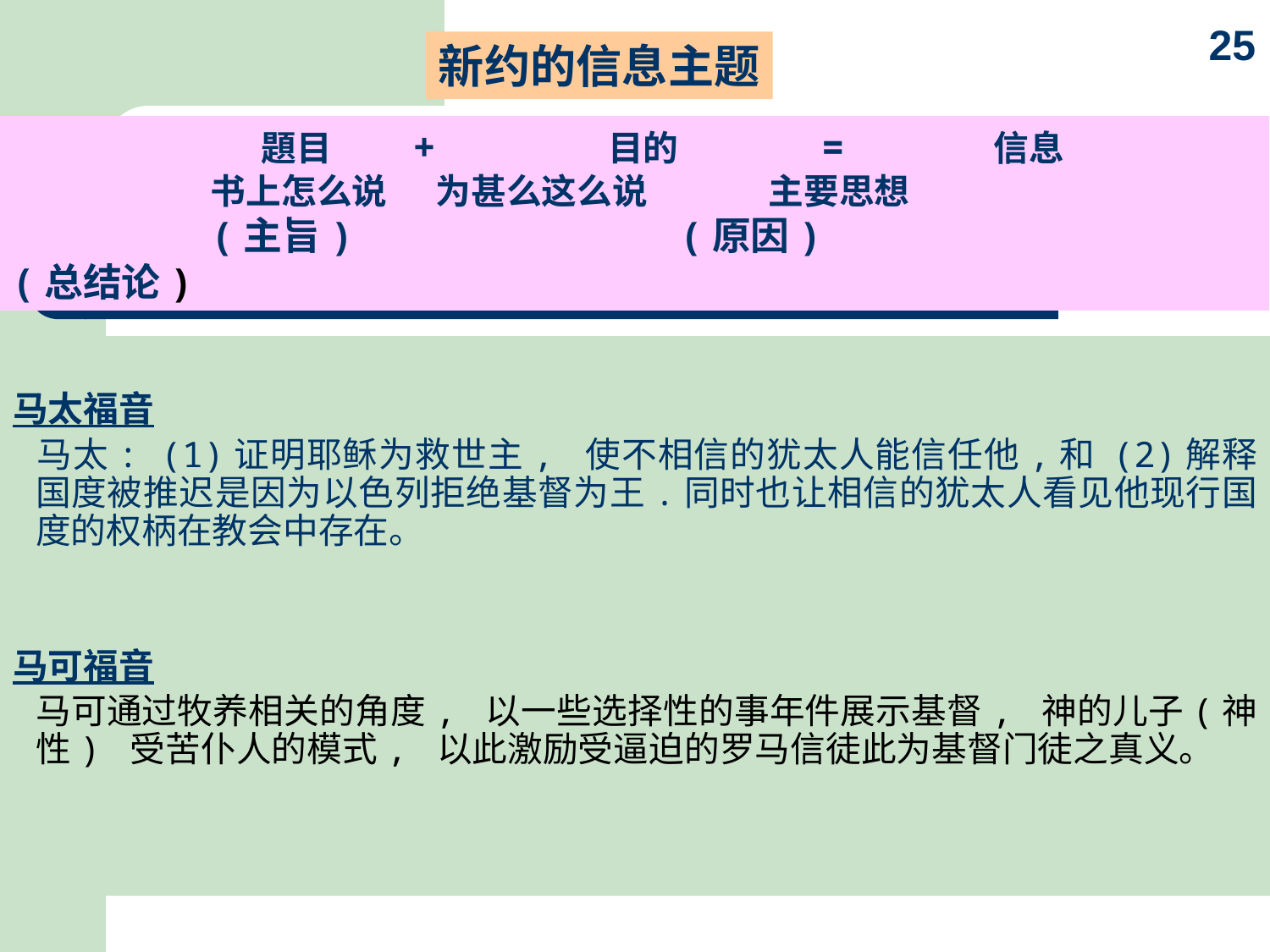

25
新约的信息主题
		題目         +       目的               =      信息
		书上怎么说      为甚么这么说	               主要思想
 		(主旨)              	(原因)   	                (总结论)

马太福音
	马太: (1)证明耶稣为救世主, 使不相信的犹太人能信任他,和 (2)解释国度被推迟是因为以色列拒绝基督为王.同时也让相信的犹太人看见他现行国度的权柄在教会中存在。

马可福音
	马可通过牧养相关的角度, 以一些选择性的事年件展示基督, 神的儿子(神性) 受苦仆人的模式, 以此激励受逼迫的罗马信徒此为基督门徒之真义。